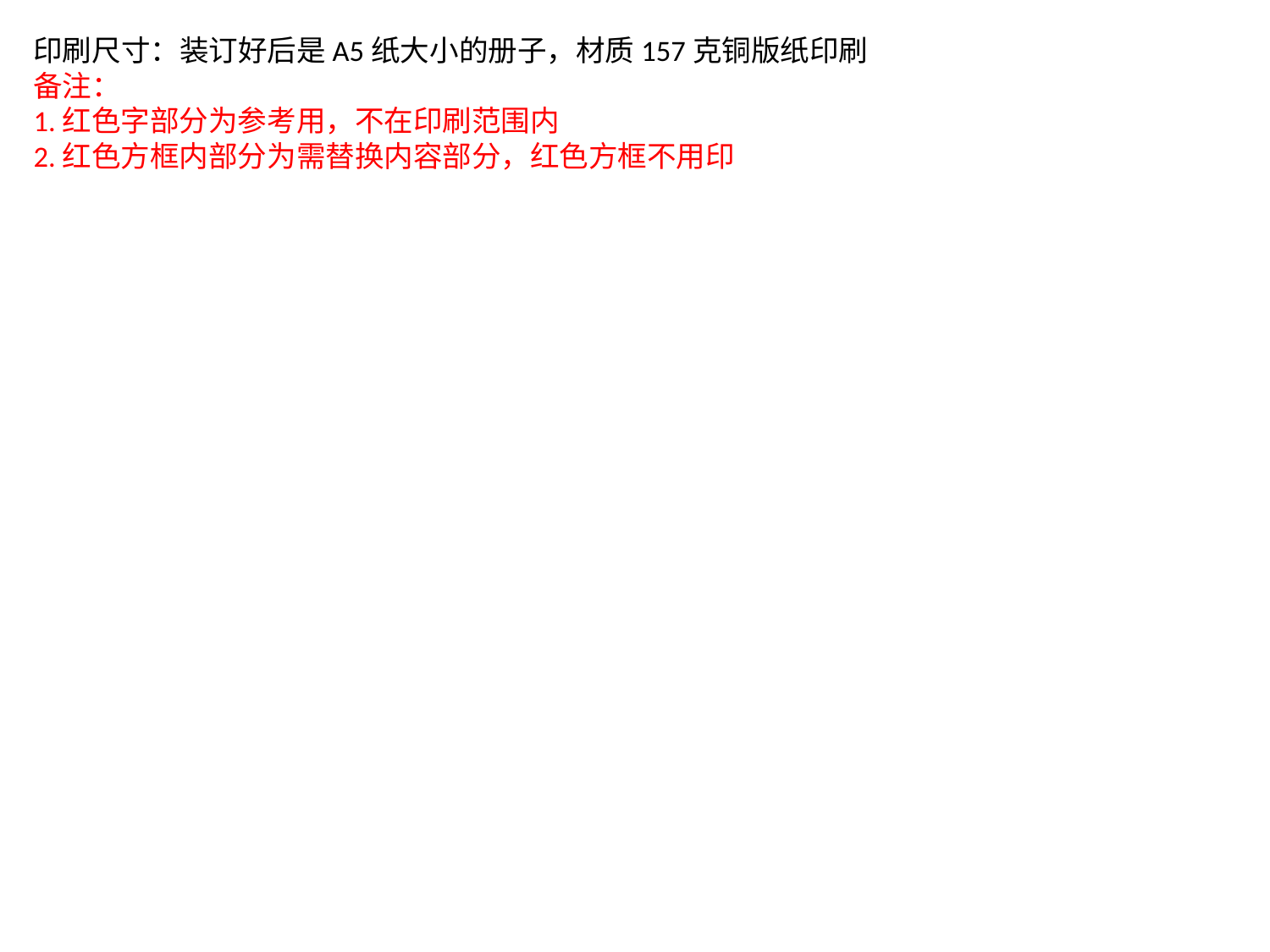

印刷尺寸：装订好后是A5纸大小的册子，材质157克铜版纸印刷
备注：
1.红色字部分为参考用，不在印刷范围内
2.红色方框内部分为需替换内容部分，红色方框不用印